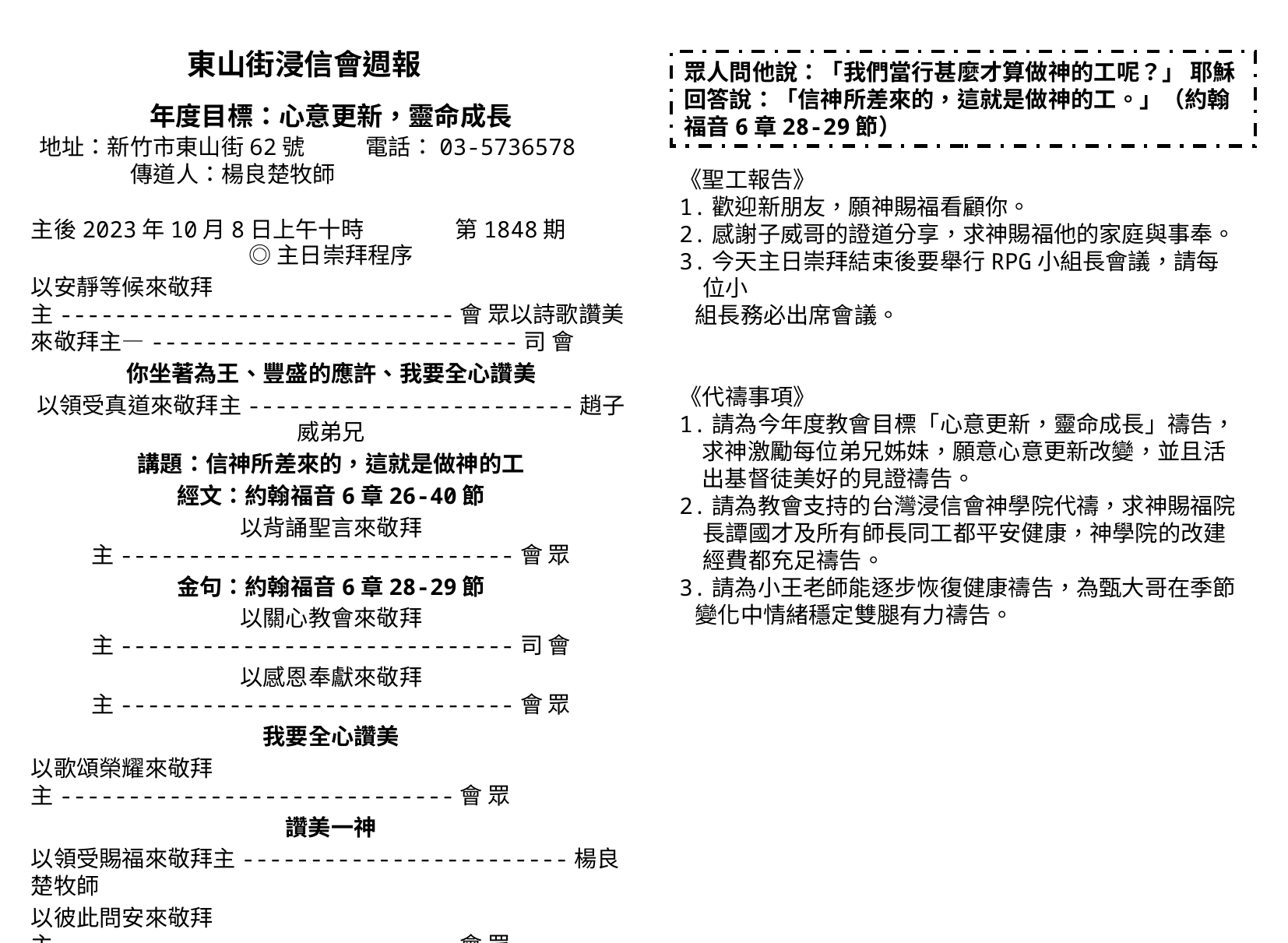

東山街浸信會週報

年度目標：心意更新，靈命成長

眾人問他說：「我們當行甚麼才算做神的工呢？」 耶穌回答說：「信神所差來的，這就是做神的工。」（約翰福音6章28-29節）

地址：新竹市東山街62號            電話：03-5736578
                 傳道人：楊良楚牧師
《聖工報告》
1.歡迎新朋友，願神賜福看顧你。
2.感謝子威哥的證道分享，求神賜福他的家庭與事奉。
3.今天主日崇拜結束後要舉行RPG小組長會議，請每位小
  組長務必出席會議。

《代禱事項》
1.請為今年度教會目標「心意更新，靈命成長」禱告，求神激勵每位弟兄姊妹，願意心意更新改變，並且活出基督徒美好的見證禱告。
2.請為教會支持的台灣浸信會神學院代禱，求神賜福院長譚國才及所有師長同工都平安健康，神學院的改建經費都充足禱告。
3.請為小王老師能逐步恢復健康禱告，為甄大哥在季節
  變化中情緒穩定雙腿有力禱告。
主後2023年10月8日上午十時                  第1848期
◎主日崇拜程序
以安靜等候來敬拜主-----------------------------會 眾以詩歌讚美來敬拜主—---------------------------司 會
你坐著為王、豐盛的應許、我要全心讚美
以領受真道來敬拜主------------------------趙子威弟兄
講題：信神所差來的，這就是做神的工
經文：約翰福音6章26-40節
以背誦聖言來敬拜主-----------------------------會 眾
金句：約翰福音6章28-29節
以關心教會來敬拜主-----------------------------司 會
以感恩奉獻來敬拜主-----------------------------會 眾
我要全心讚美
以歌頌榮耀來敬拜主-----------------------------會 眾
讚美一神
以領受賜福來敬拜主------------------------楊良楚牧師
以彼此問安來敬拜主-----------------------------會 眾
愛我們的家